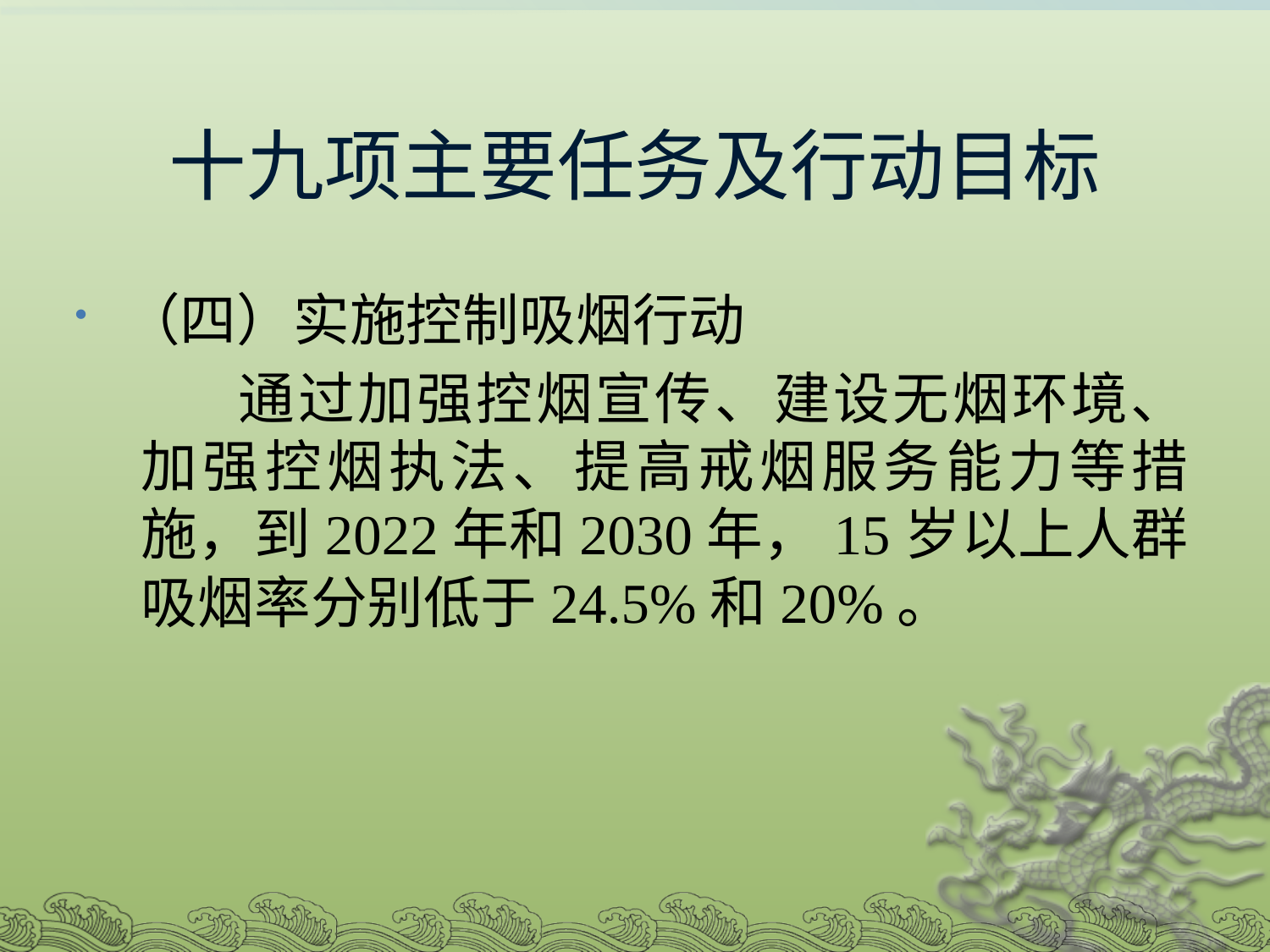

# 十九项主要任务及行动目标
（四）实施控制吸烟行动
通过加强控烟宣传、建设无烟环境、加强控烟执法、提高戒烟服务能力等措施，到2022年和2030年，15岁以上人群吸烟率分别低于24.5%和20%。